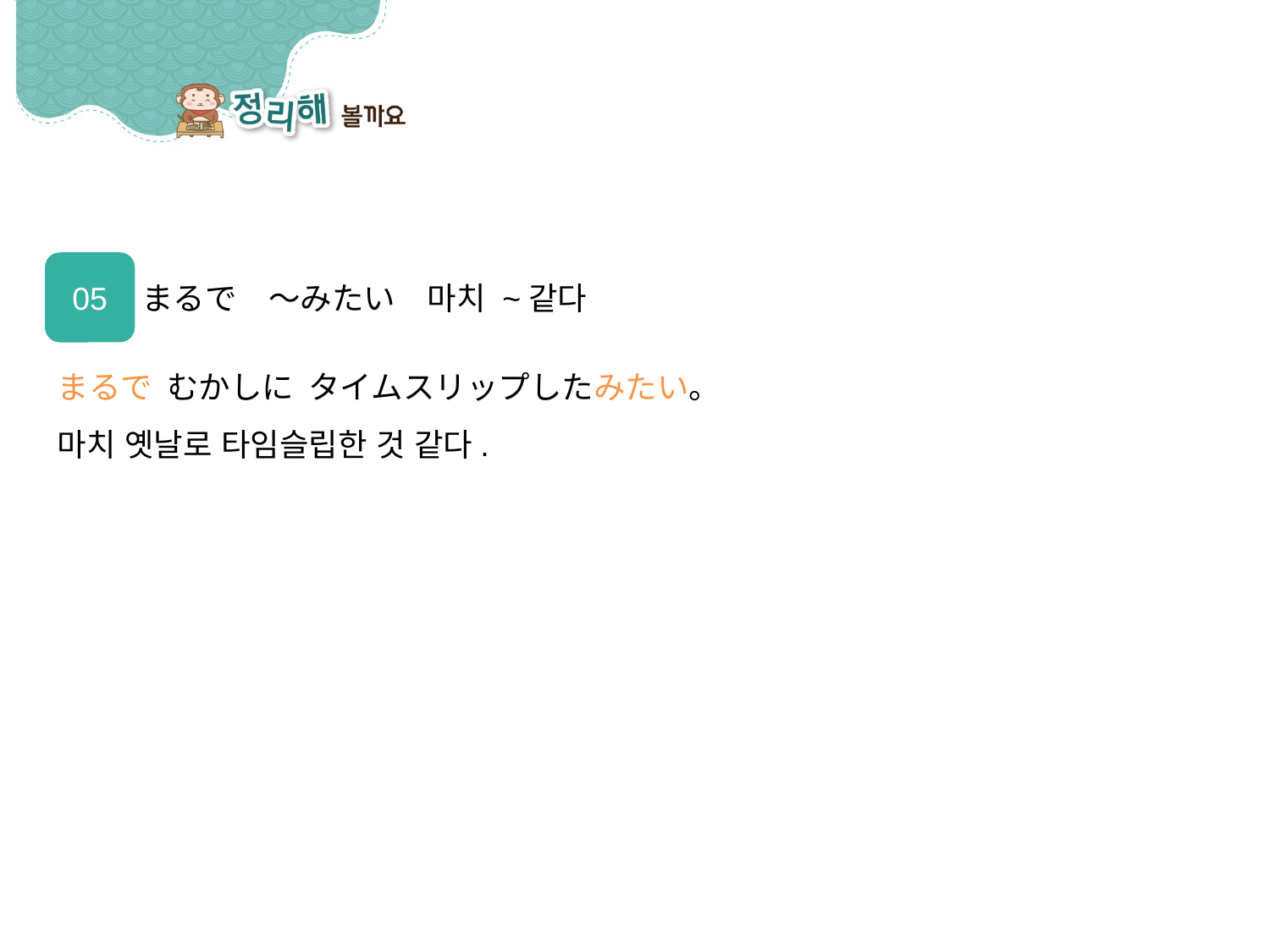

05
まるで　～みたい　마치 ~같다
まるで  むかしに  タイムスリップしたみたい。
마치 옛날로 타임슬립한 것 같다.